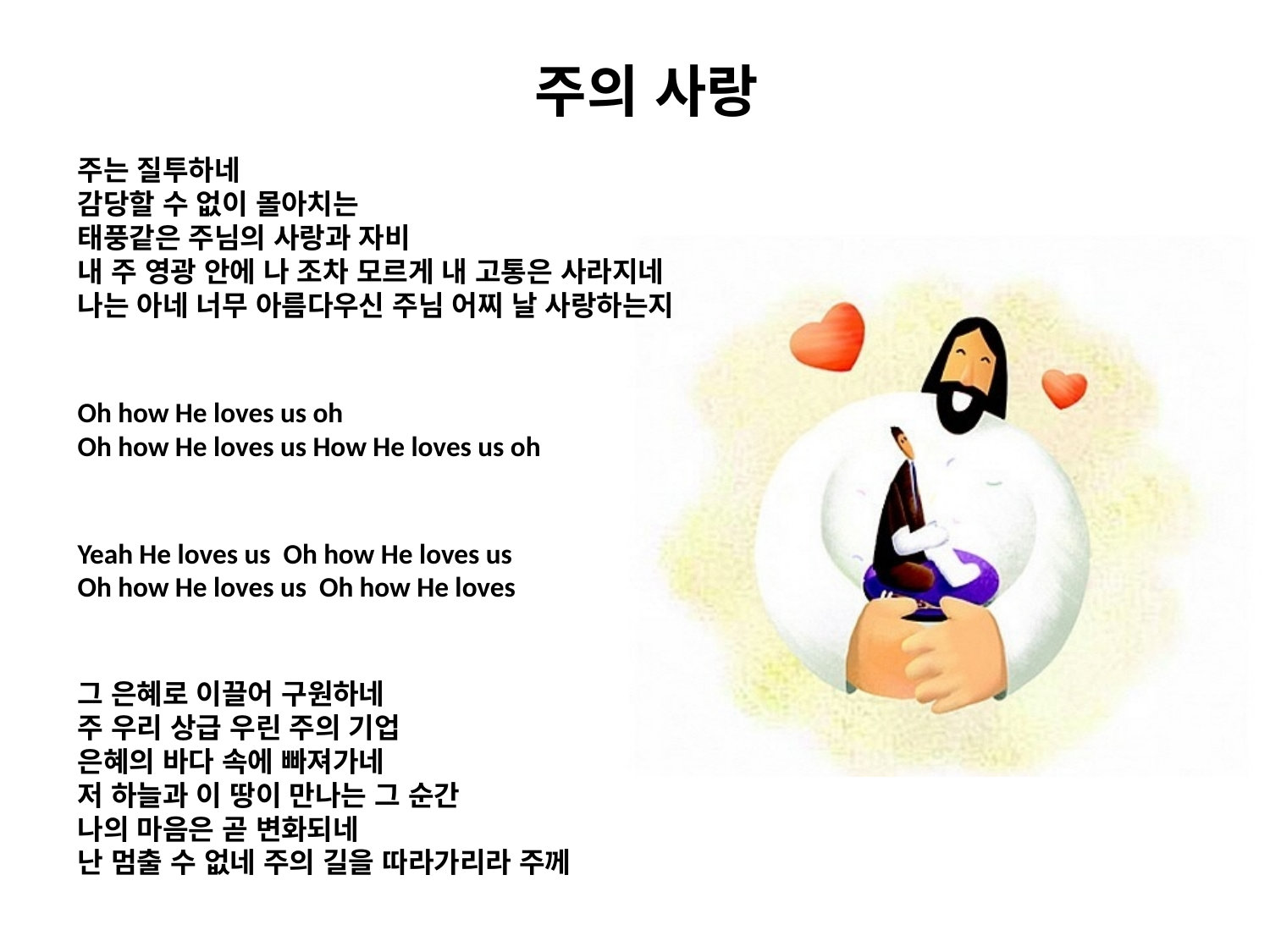

# 주의 사랑
주는 질투하네
감당할 수 없이 몰아치는
태풍같은 주님의 사랑과 자비
내 주 영광 안에 나 조차 모르게 내 고통은 사라지네
나는 아네 너무 아름다우신 주님 어찌 날 사랑하는지
Oh how He loves us oh
Oh how He loves us How He loves us oh
Yeah He loves us  Oh how He loves us
Oh how He loves us  Oh how He loves
그 은혜로 이끌어 구원하네
주 우리 상급 우린 주의 기업
은혜의 바다 속에 빠져가네
저 하늘과 이 땅이 만나는 그 순간
나의 마음은 곧 변화되네
난 멈출 수 없네 주의 길을 따라가리라 주께